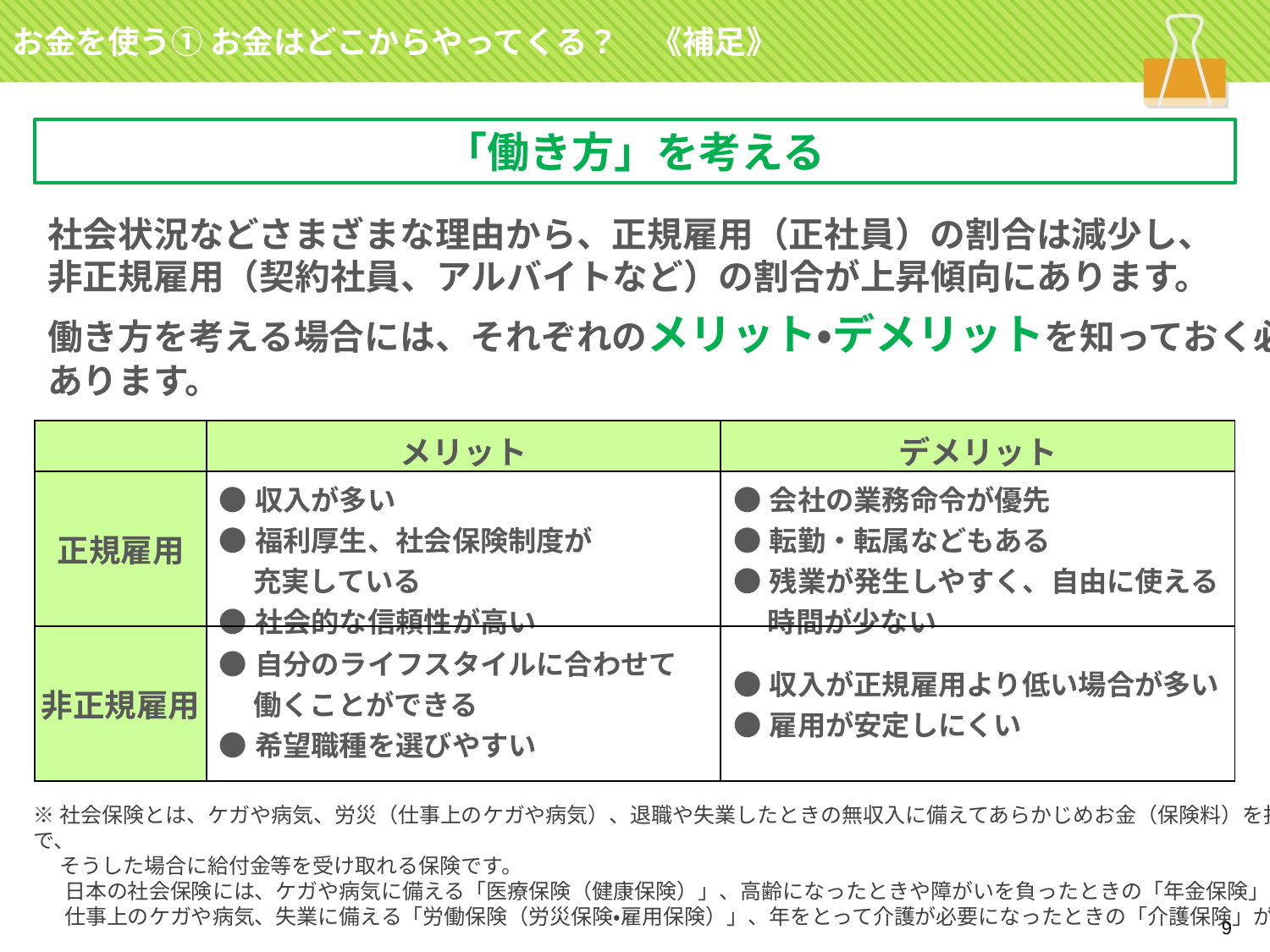

お金を使う① お金はどこからやってくる？　《補足》
「働き方」を考える
社会状況などさまざまな理由から、正規雇用（正社員）の割合は減少し、
非正規雇用（契約社員、アルバイトなど）の割合が上昇傾向にあります。

働き方を考える場合には、それぞれのメリット・デメリットを知っておく必要が
あります。
|  | メリット | デメリット |
| --- | --- | --- |
| 正規雇用 | ●収入が多い ●福利厚生、社会保険制度が 　 充実している ●社会的な信頼性が高い | ●会社の業務命令が優先 ●転勤・転属などもある ●残業が発生しやすく、自由に使える 　 時間が少ない |
| 非正規雇用 | ●自分のライフスタイルに合わせて 　 働くことができる ●希望職種を選びやすい | ●収入が正規雇用より低い場合が多い ●雇用が安定しにくい |
※社会保険とは、ケガや病気、労災（仕事上のケガや病気）、退職や失業したときの無収入に備えてあらかじめお金（保険料）を払うことで、
　 そうした場合に給付金等を受け取れる保険です。
 　日本の社会保険には、ケガや病気に備える「医療保険（健康保険）」、高齢になったときや障がいを負ったときの「年金保険」、
 　仕事上のケガや病気、失業に備える「労働保険（労災保険・雇用保険）」、年をとって介護が必要になったときの「介護保険」があります。
9